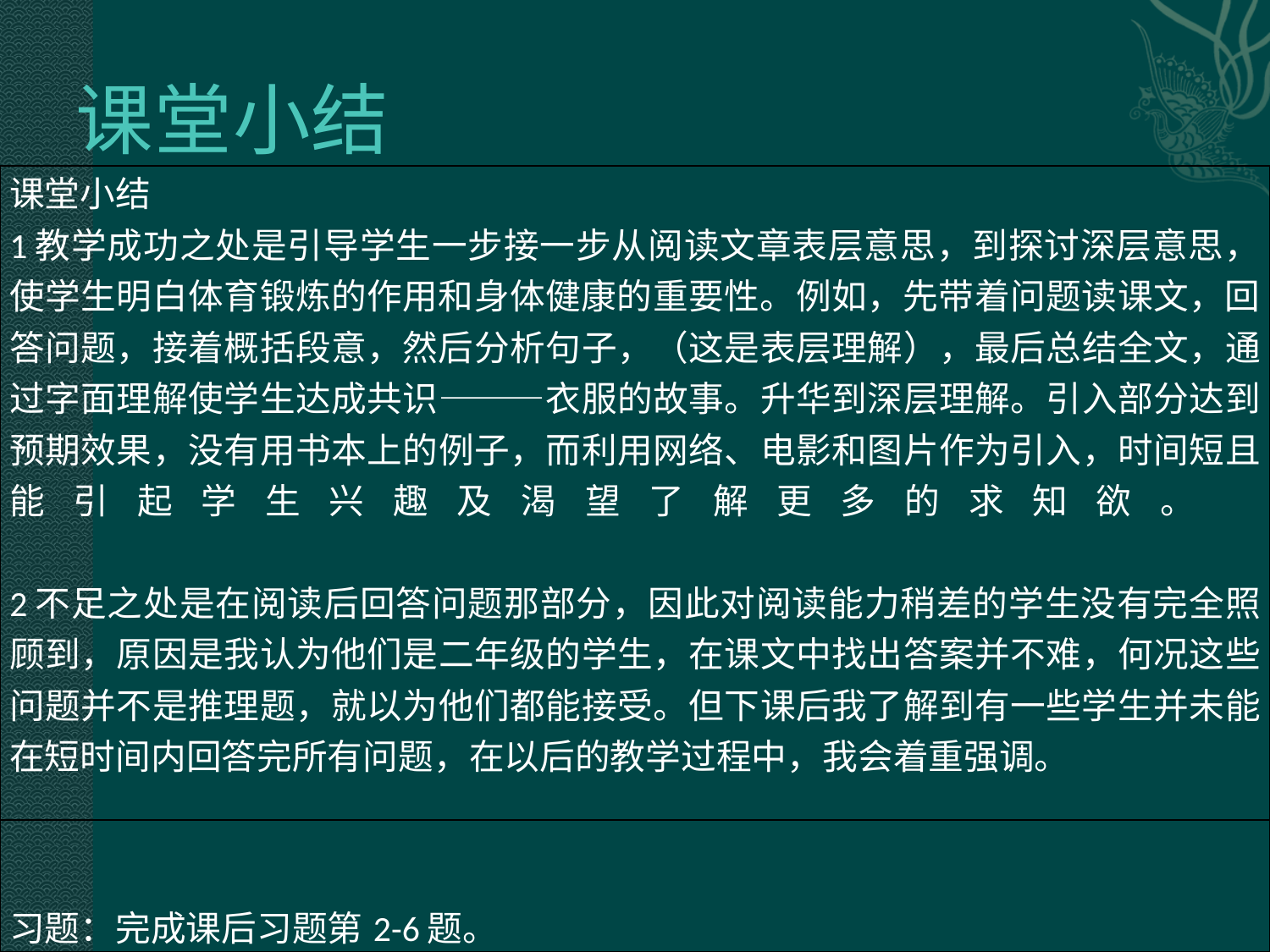

# 课堂小结
| 课堂小结 1教学成功之处是引导学生一步接一步从阅读文章表层意思，到探讨深层意思，使学生明白体育锻炼的作用和身体健康的重要性。例如，先带着问题读课文，回答问题，接着概括段意，然后分析句子，（这是表层理解），最后总结全文，通过字面理解使学生达成共识———衣服的故事。升华到深层理解。引入部分达到预期效果，没有用书本上的例子，而利用网络、电影和图片作为引入，时间短且能引起学生兴趣及渴望了解更多的求知欲。 2不足之处是在阅读后回答问题那部分，因此对阅读能力稍差的学生没有完全照顾到，原因是我认为他们是二年级的学生，在课文中找出答案并不难，何况这些问题并不是推理题，就以为他们都能接受。但下课后我了解到有一些学生并未能在短时间内回答完所有问题，在以后的教学过程中，我会着重强调。 |
| --- |
| 习题：完成课后习题第2-6题。 |